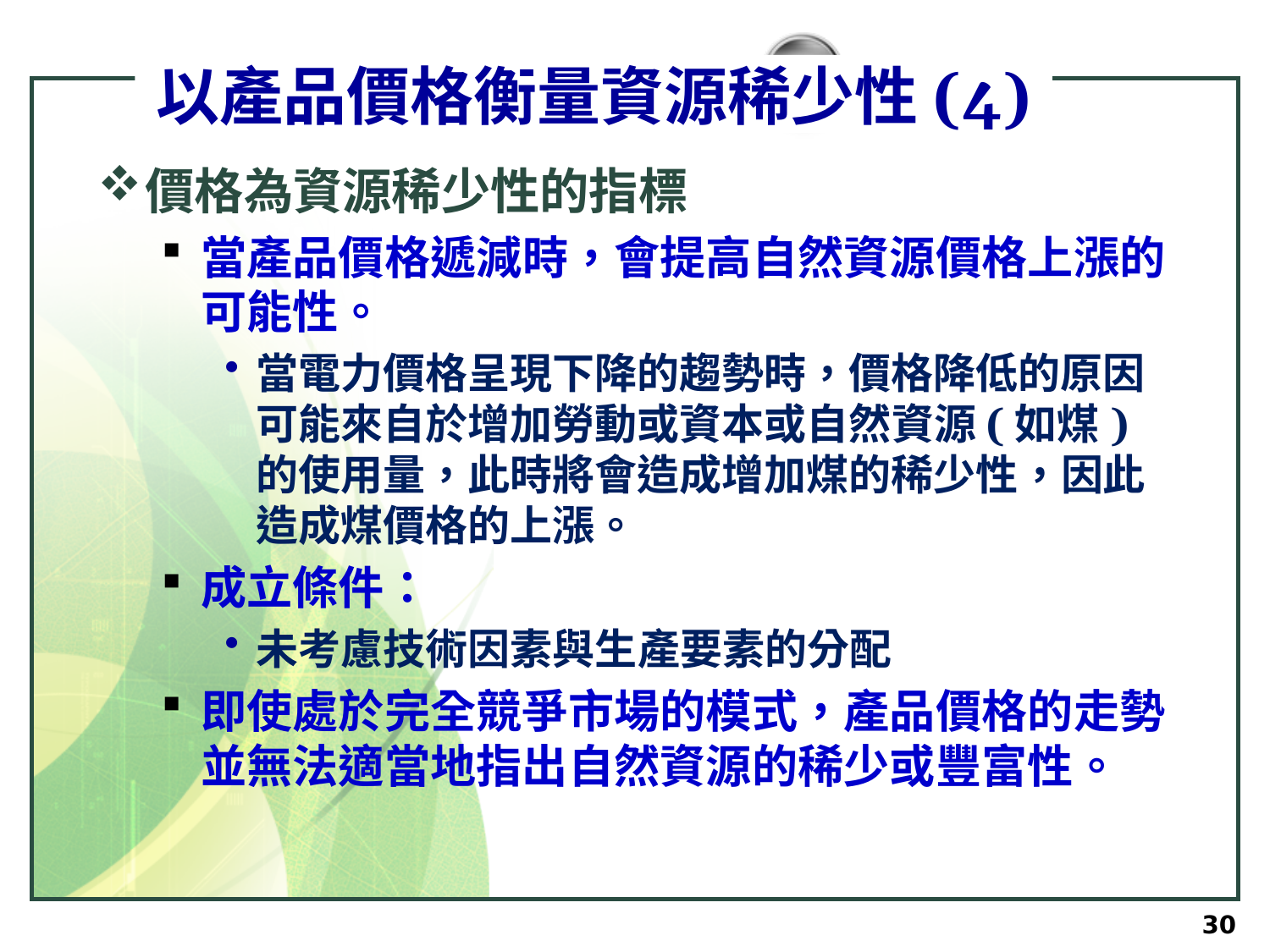

# 以產品價格衡量資源稀少性(4)
價格為資源稀少性的指標
當產品價格遞減時，會提高自然資源價格上漲的可能性。
當電力價格呈現下降的趨勢時，價格降低的原因可能來自於增加勞動或資本或自然資源(如煤)的使用量，此時將會造成增加煤的稀少性，因此造成煤價格的上漲。
成立條件：
未考慮技術因素與生產要素的分配
即使處於完全競爭市場的模式，產品價格的走勢並無法適當地指出自然資源的稀少或豐富性。

30